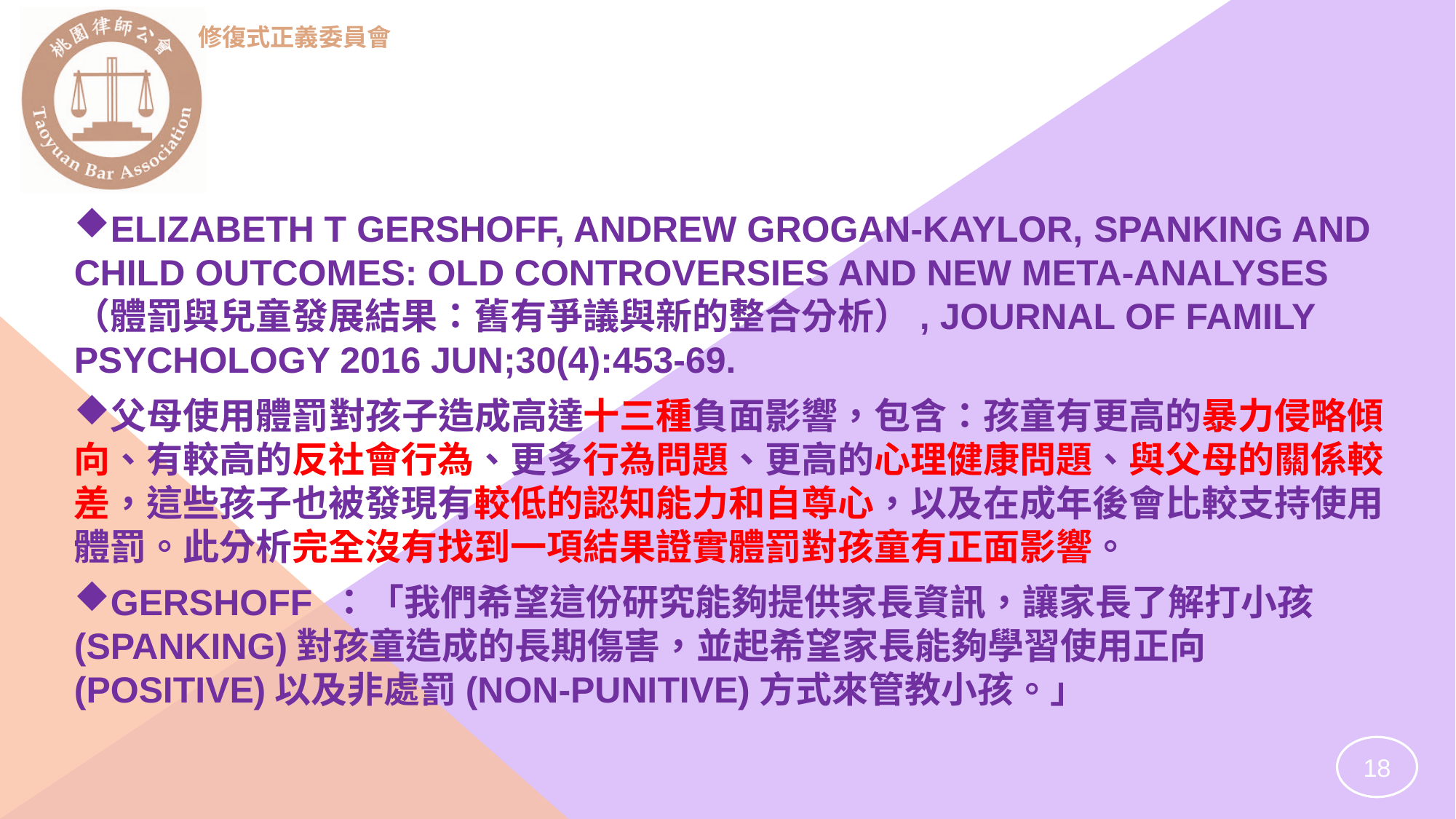

修復式正義委員會
Elizabeth T Gershoff, Andrew Grogan-Kaylor, Spanking and child outcomes: Old controversies and new meta-analyses（體罰與兒童發展結果：舊有爭議與新的整合分析）, Journal of Family PSYCHOLOGY 2016 Jun;30(4):453-69.
父母使用體罰對孩子造成高達十三種負面影響，包含：孩童有更高的暴力侵略傾向、有較高的反社會行為、更多行為問題、更高的心理健康問題、與父母的關係較差，這些孩子也被發現有較低的認知能力和自尊心，以及在成年後會比較支持使用體罰。此分析完全沒有找到一項結果證實體罰對孩童有正面影響。
Gershoff ：「我們希望這份研究能夠提供家長資訊，讓家長了解打小孩(spanking)對孩童造成的長期傷害，並起希望家長能夠學習使用正向(positive)以及非處罰(non-punitive)方式來管教小孩。」

#

18